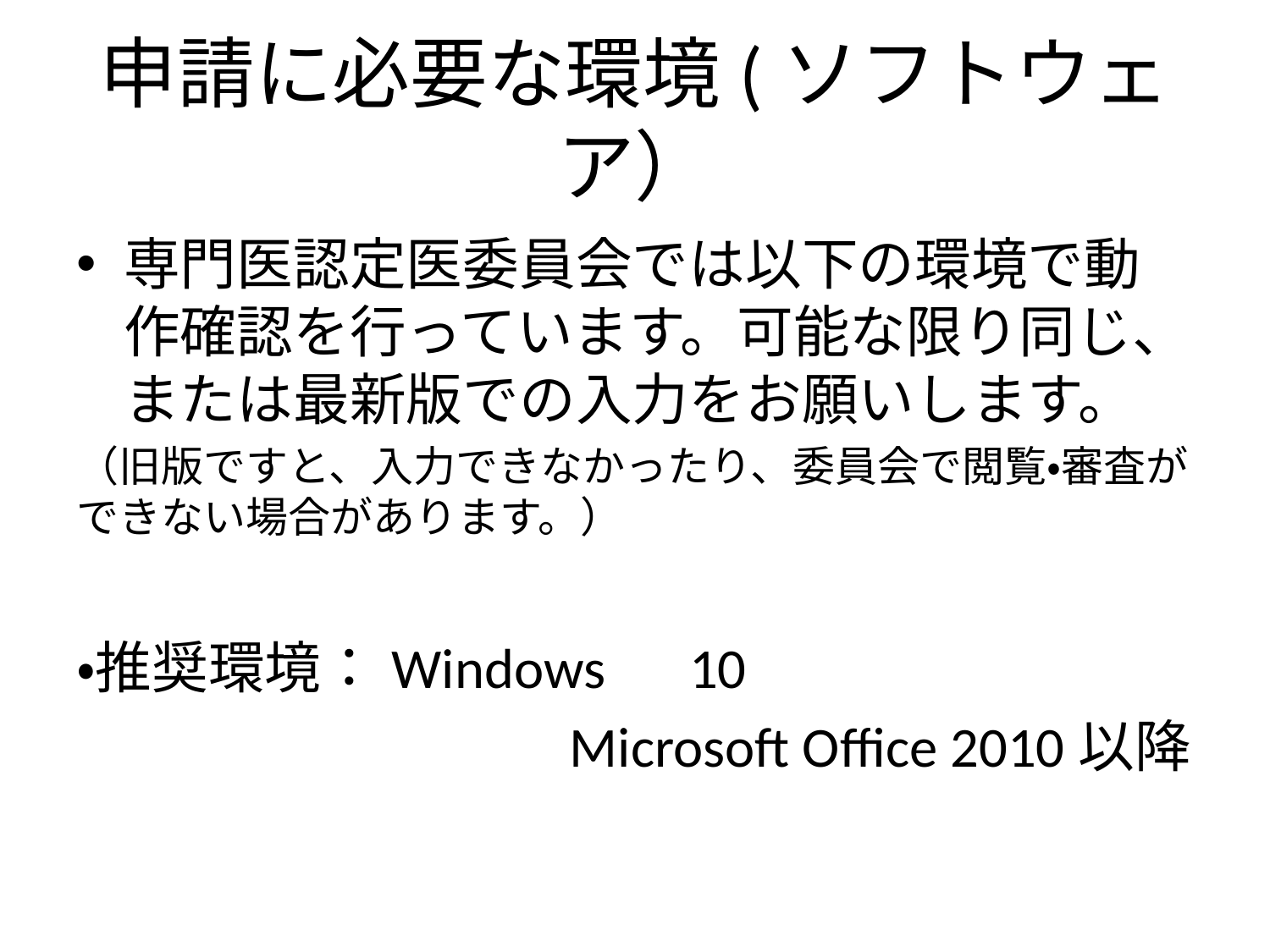

# 申請に必要な環境(ソフトウェア）
専門医認定医委員会では以下の環境で動作確認を行っています。可能な限り同じ、または最新版での入力をお願いします。
（旧版ですと、入力できなかったり、委員会で閲覧・審査ができない場合があります。）

・推奨環境：Windows　10
		　　　　Microsoft Office 2010以降